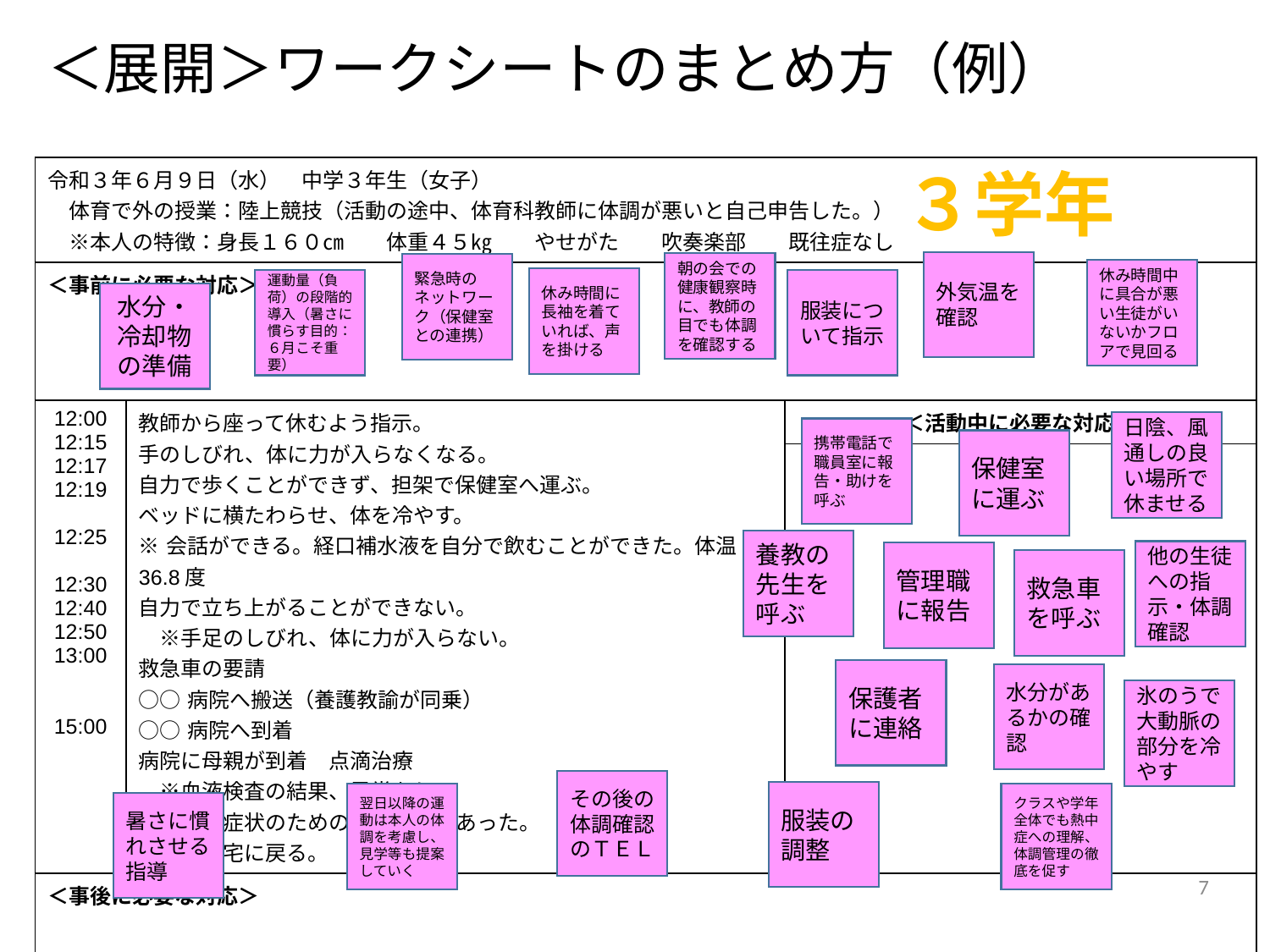

＜展開＞ワークシートのまとめ方（例）
３学年
| 令和３年６月９日（水）　中学３年生（女子） 　体育で外の授業：陸上競技（活動の途中、体育科教師に体調が悪いと自己申告した。） 　※本人の特徴：身長１６０㎝　　体重４５㎏　　やせがた　　吹奏楽部　　既往症なし |  |  |
| --- | --- | --- |
| ＜事前に必要な対応＞ |  |  |
| 12:00 12:15 12:17 12:19 12:25 12:30 12:40 12:50 13:00 15:00 | 教師から座って休むよう指示。 手のしびれ、体に力が入らなくなる。 自力で歩くことができず、担架で保健室へ運ぶ。 ベッドに横たわらせ、体を冷やす。 ※会話ができる。経口補水液を自分で飲むことができた。体温36.8度 自力で立ち上がることができない。 　※手足のしびれ、体に力が入らない。 救急車の要請 ○○病院へ搬送（養護教諭が同乗） ○○病院へ到着 病院に母親が到着　点滴治療 　※血液検査の結果、異常なし 　※脱水症状のための体調不良であった。 母親と自宅に戻る。 | ＜活動中に必要な対応＞ |
|  |  |  |
| ＜事後に必要な対応＞ |  |  |
外気温を確認
朝の会での健康観察時に、教師の目でも体調を確認する
緊急時のネットワーク（保健室との連携）
休み時間中に具合が悪い生徒がいないかフロアで見回る
休み時間に長袖を着ていれば、声を掛ける
運動量（負荷）の段階的導入（暑さに慣らす目的：６月こそ重要）
服装について指示
水分・冷却物の準備
日陰、風通しの良い場所で休ませる
携帯電話で職員室に報告・助けを呼ぶ
保健室に運ぶ
養教の先生を呼ぶ
他の生徒への指示・体調確認
管理職に報告
救急車を呼ぶ
保護者に連絡
水分があるかの確認
氷のうで大動脈の部分を冷やす
その後の体調確認のＴＥＬ
服装の調整
翌日以降の運動は本人の体調を考慮し、見学等も提案していく
クラスや学年全体でも熱中症への理解、体調管理の徹底を促す
暑さに慣れさせる指導
7